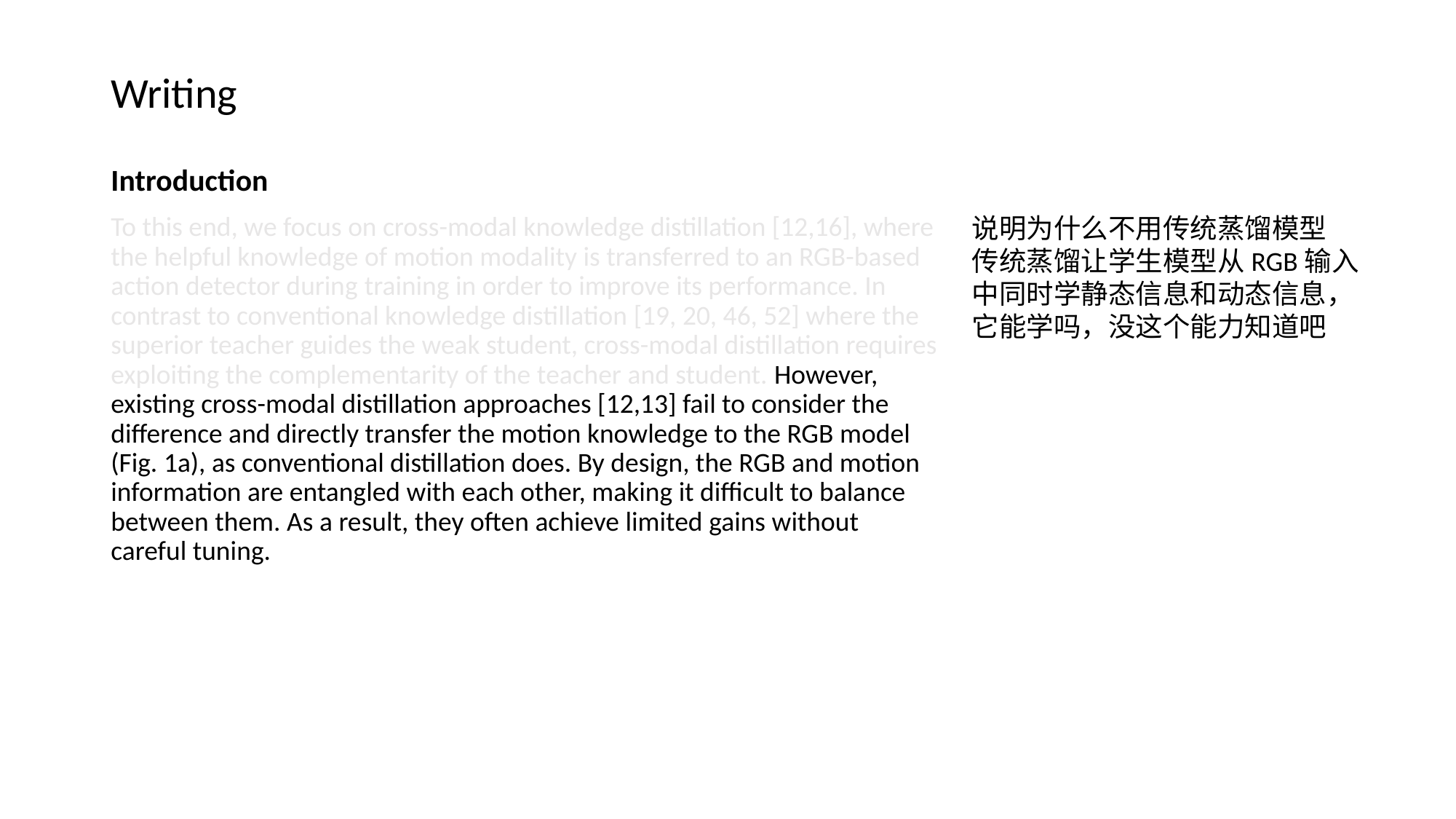

# Writing
Introduction
To this end, we focus on cross-modal knowledge distillation [12,16], where the helpful knowledge of motion modality is transferred to an RGB-based action detector during training in order to improve its performance. In contrast to conventional knowledge distillation [19, 20, 46, 52] where the superior teacher guides the weak student, cross-modal distillation requires exploiting the complementarity of the teacher and student. However, existing cross-modal distillation approaches [12,13] fail to consider the difference and directly transfer the motion knowledge to the RGB model (Fig. 1a), as conventional distillation does. By design, the RGB and motion information are entangled with each other, making it difficult to balance between them. As a result, they often achieve limited gains without careful tuning.
说明为什么不用传统蒸馏模型
传统蒸馏让学生模型从RGB输入中同时学静态信息和动态信息，它能学吗，没这个能力知道吧